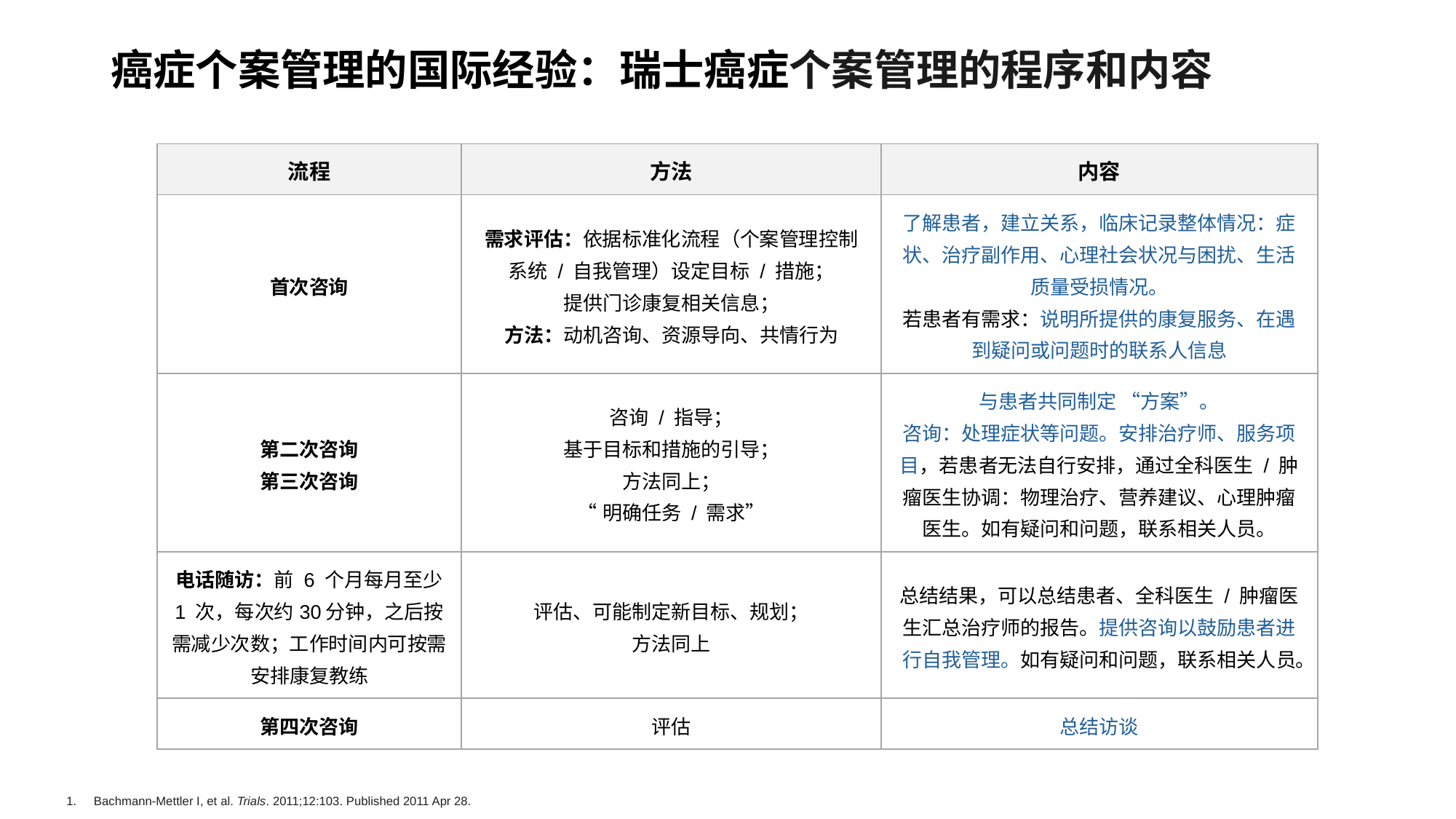

# 癌症个案管理的国际经验：瑞士癌症个案管理的程序和内容
| 流程 | 方法 | 内容 |
| --- | --- | --- |
| 首次咨询 | 需求评估：依据标准化流程（个案管理控制系统 / 自我管理）设定目标 / 措施； 提供门诊康复相关信息； 方法：动机咨询、资源导向、共情行为 | 了解患者，建立关系，临床记录整体情况：症状、治疗副作用、心理社会状况与困扰、生活质量受损情况。 若患者有需求：说明所提供的康复服务、在遇到疑问或问题时的联系人信息 |
| 第二次咨询 第三次咨询 | 咨询 / 指导； 基于目标和措施的引导； 方法同上； “明确任务 / 需求” | 与患者共同制定 “方案”。 咨询：处理症状等问题。安排治疗师、服务项目，若患者无法自行安排，通过全科医生 / 肿瘤医生协调：物理治疗、营养建议、心理肿瘤医生。如有疑问和问题，联系相关人员。 |
| 电话随访：前 6 个月每月至少 1 次，每次约30分钟，之后按需减少次数；工作时间内可按需安排康复教练 | 评估、可能制定新目标、规划； 方法同上 | 总结结果，可以总结患者、全科医生 / 肿瘤医生汇总治疗师的报告。提供咨询以鼓励患者进行自我管理。如有疑问和问题，联系相关人员。 |
| 第四次咨询 | 评估 | 总结访谈 |
Bachmann-Mettler I, et al. Trials. 2011;12:103. Published 2011 Apr 28.